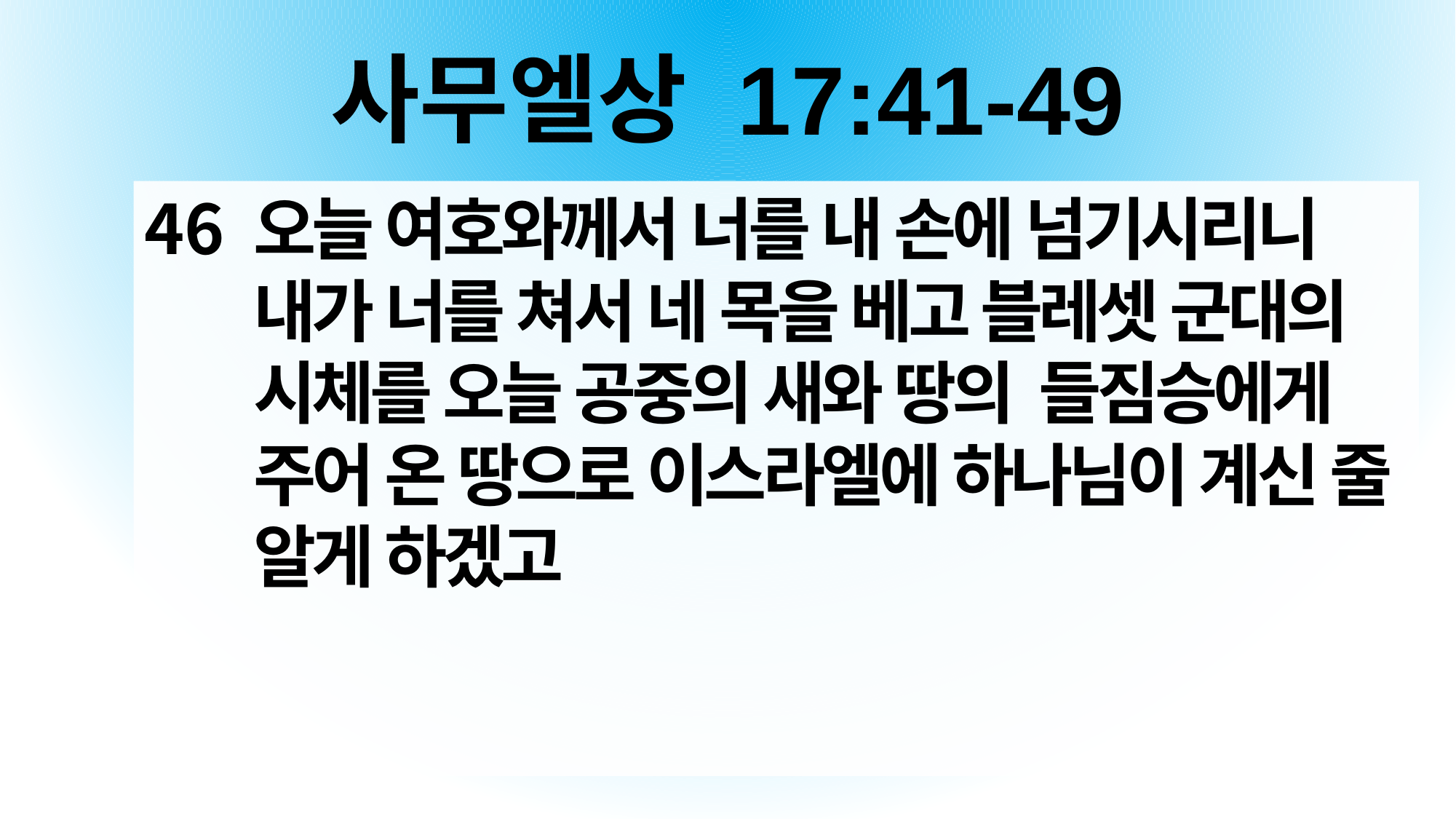

# 사무엘상 17:41-49
오늘 여호와께서 너를 내 손에 넘기시리니 내가 너를 쳐서 네 목을 베고 블레셋 군대의 시체를 오늘 공중의 새와 땅의  들짐승에게 주어 온 땅으로 이스라엘에 하나님이 계신 줄 알게 하겠고